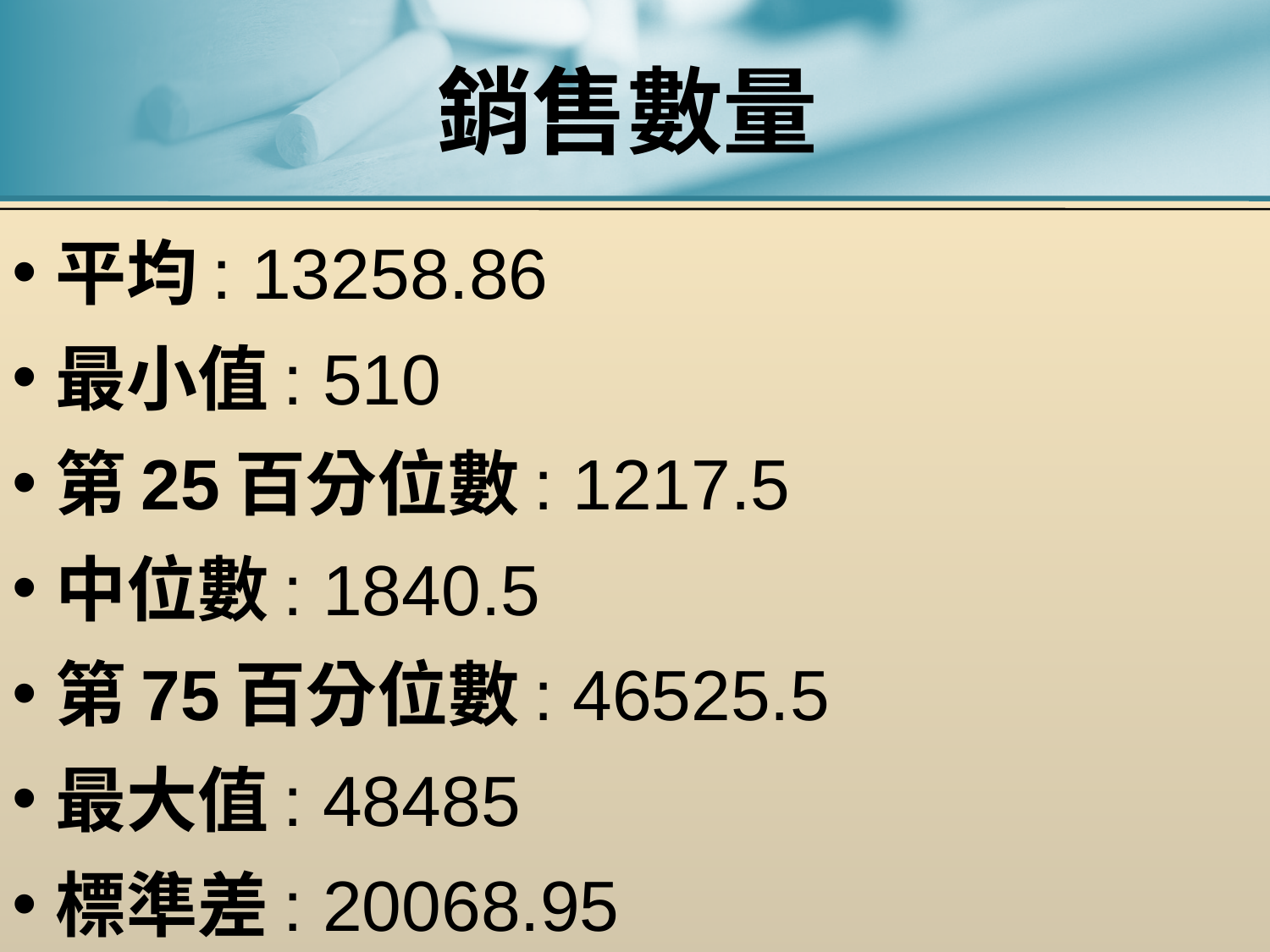

# 銷售數量
平均: 13258.86
最小值: 510
第25百分位數: 1217.5
中位數: 1840.5
第75百分位數: 46525.5
最大值: 48485
標準差: 20068.95